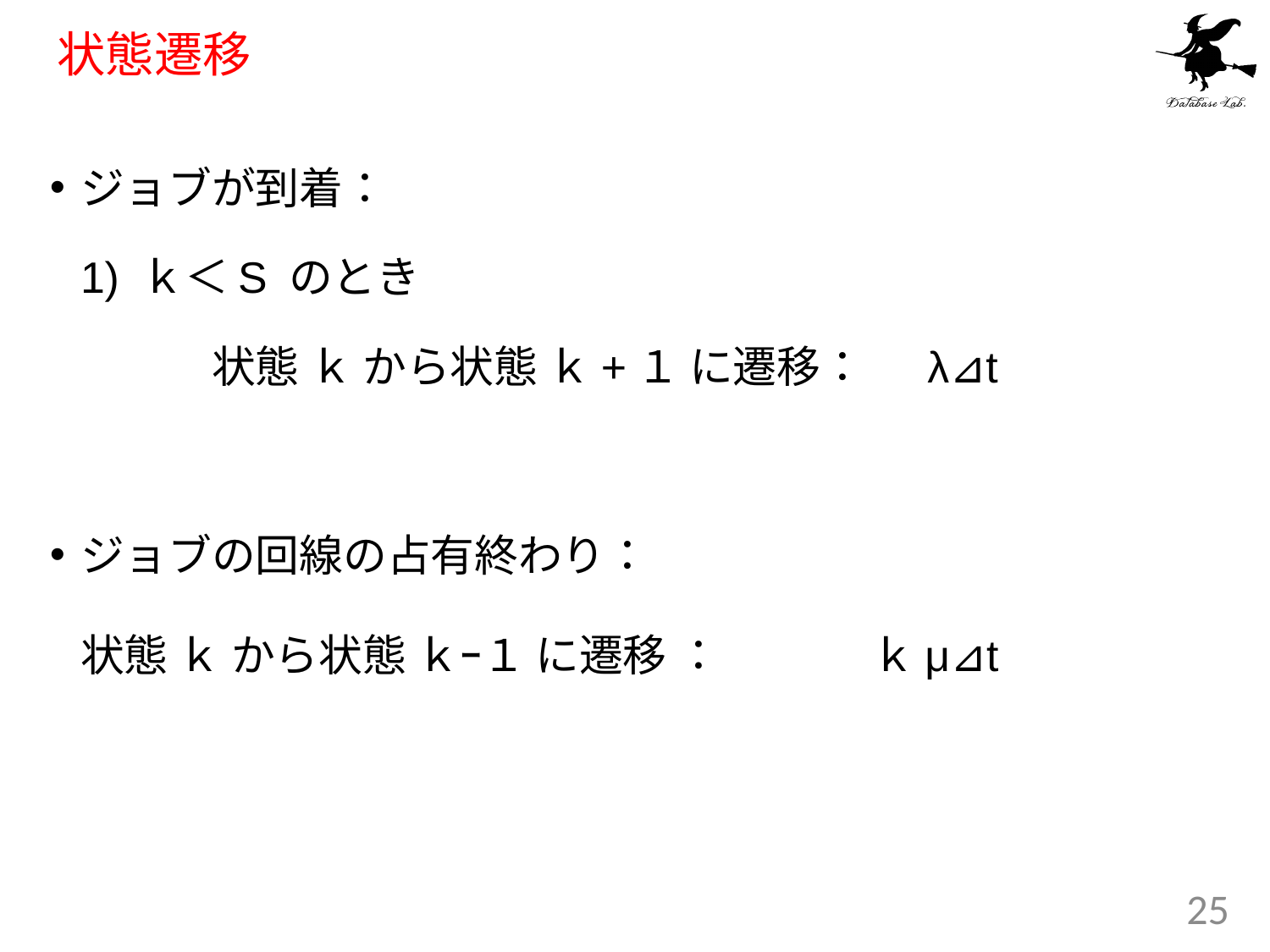

# 状態遷移
ジョブが到着：
		1) ｋ＜S のとき
		　　　状態 ｋ から状態 ｋ+１ に遷移：　 λ⊿t

ジョブの回線の占有終わり：
		状態 ｋ から状態 ｋｰ１ に遷移 ：　　	ｋμ⊿t

25